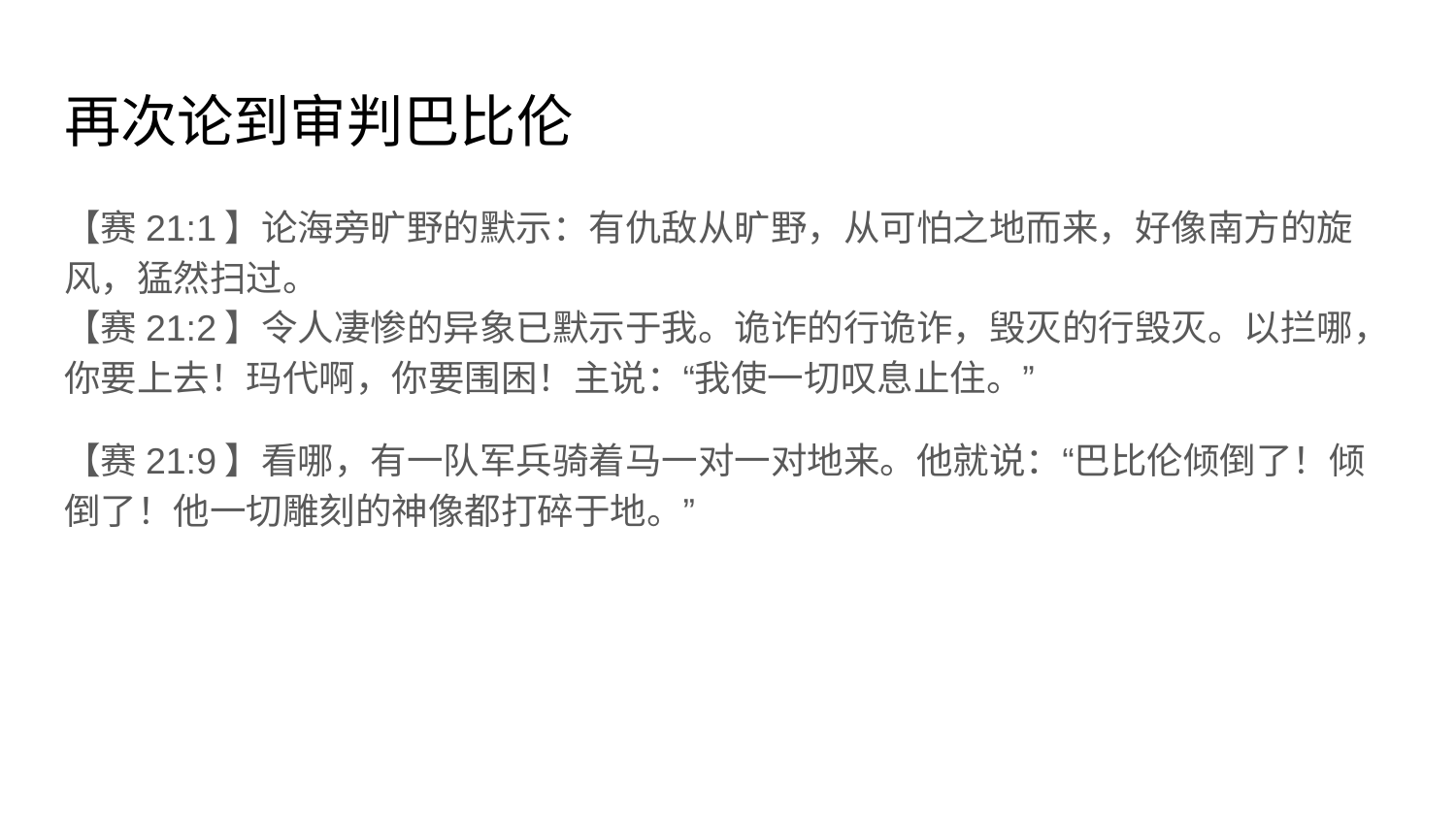

# 再次论到审判巴比伦
【赛21:1】论海旁旷野的默示：有仇敌从旷野，从可怕之地而来，好像南方的旋风，猛然扫过。
【赛21:2】令人凄惨的异象已默示于我。诡诈的行诡诈，毁灭的行毁灭。以拦哪，你要上去！玛代啊，你要围困！主说：“我使一切叹息止住。”
【赛21:9】看哪，有一队军兵骑着马一对一对地来。他就说：“巴比伦倾倒了！倾倒了！他一切雕刻的神像都打碎于地。”